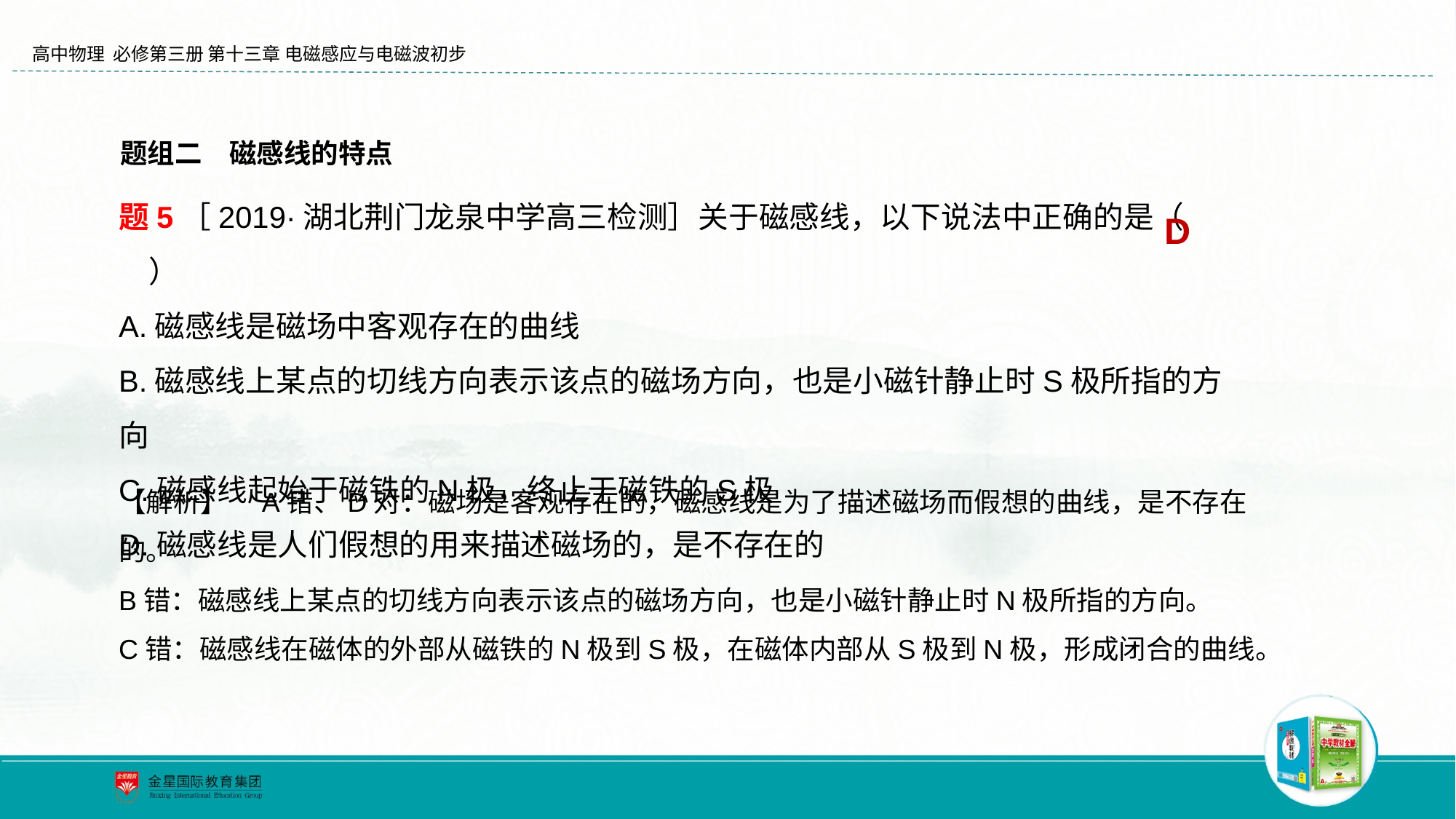

题组二　磁感线的特点
题5［2019·湖北荆门龙泉中学高三检测］关于磁感线，以下说法中正确的是（　　）
A.磁感线是磁场中客观存在的曲线
B.磁感线上某点的切线方向表示该点的磁场方向，也是小磁针静止时S极所指的方向
C.磁感线起始于磁铁的N极，终止于磁铁的S极
D.磁感线是人们假想的用来描述磁场的，是不存在的
D
【解析】　A错、D对：磁场是客观存在的，磁感线是为了描述磁场而假想的曲线，是不存在的。
B错：磁感线上某点的切线方向表示该点的磁场方向，也是小磁针静止时N极所指的方向。
C错：磁感线在磁体的外部从磁铁的N极到S极，在磁体内部从S极到N极，形成闭合的曲线。